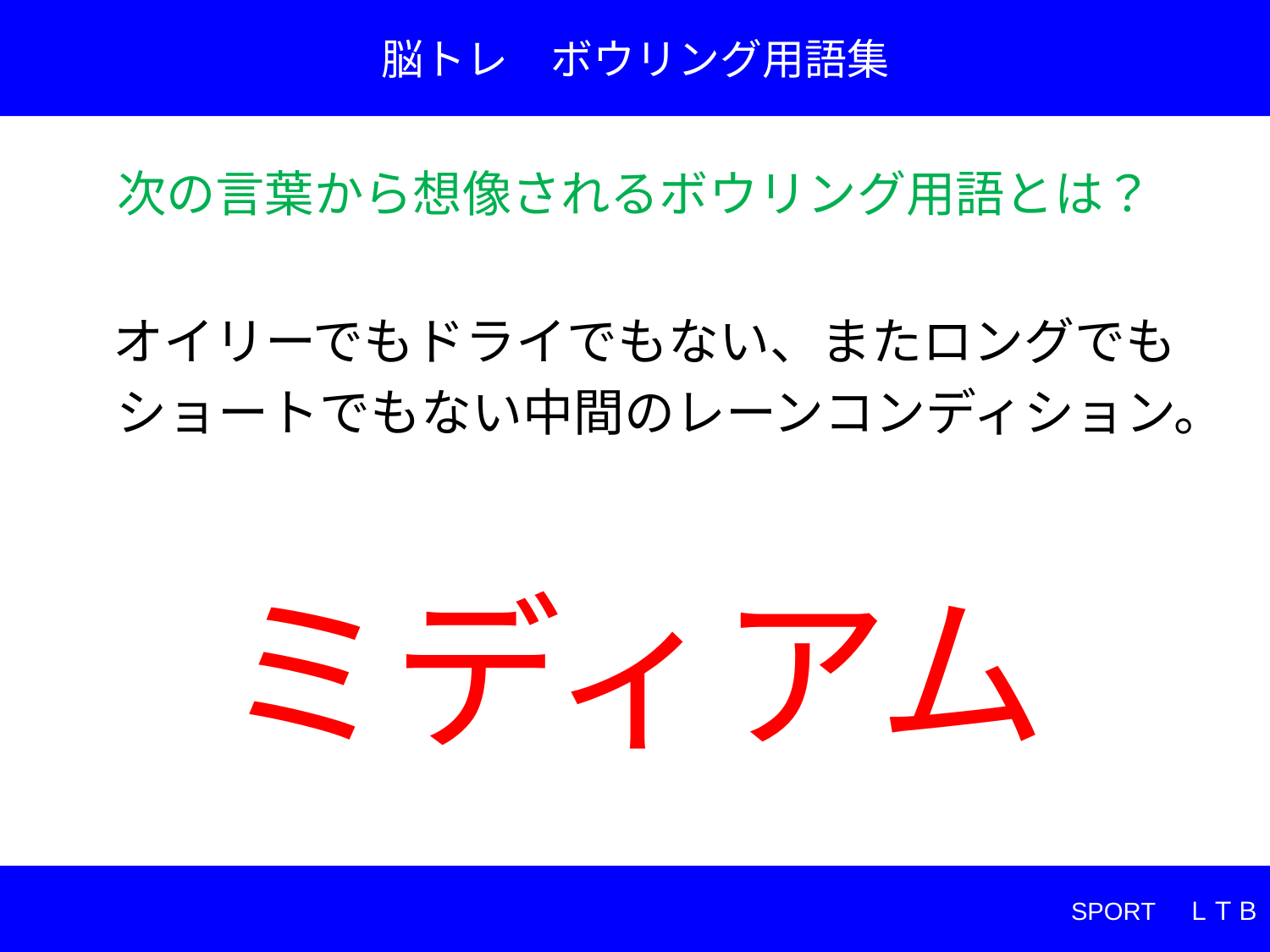

脳トレ　ボウリング用語集
次の言葉から想像されるボウリング用語とは？
オイリーでもドライでもない、またロングでも
ショートでもない中間のレーンコンディション。
# ミディアム
SPORT　ＬＴＢ